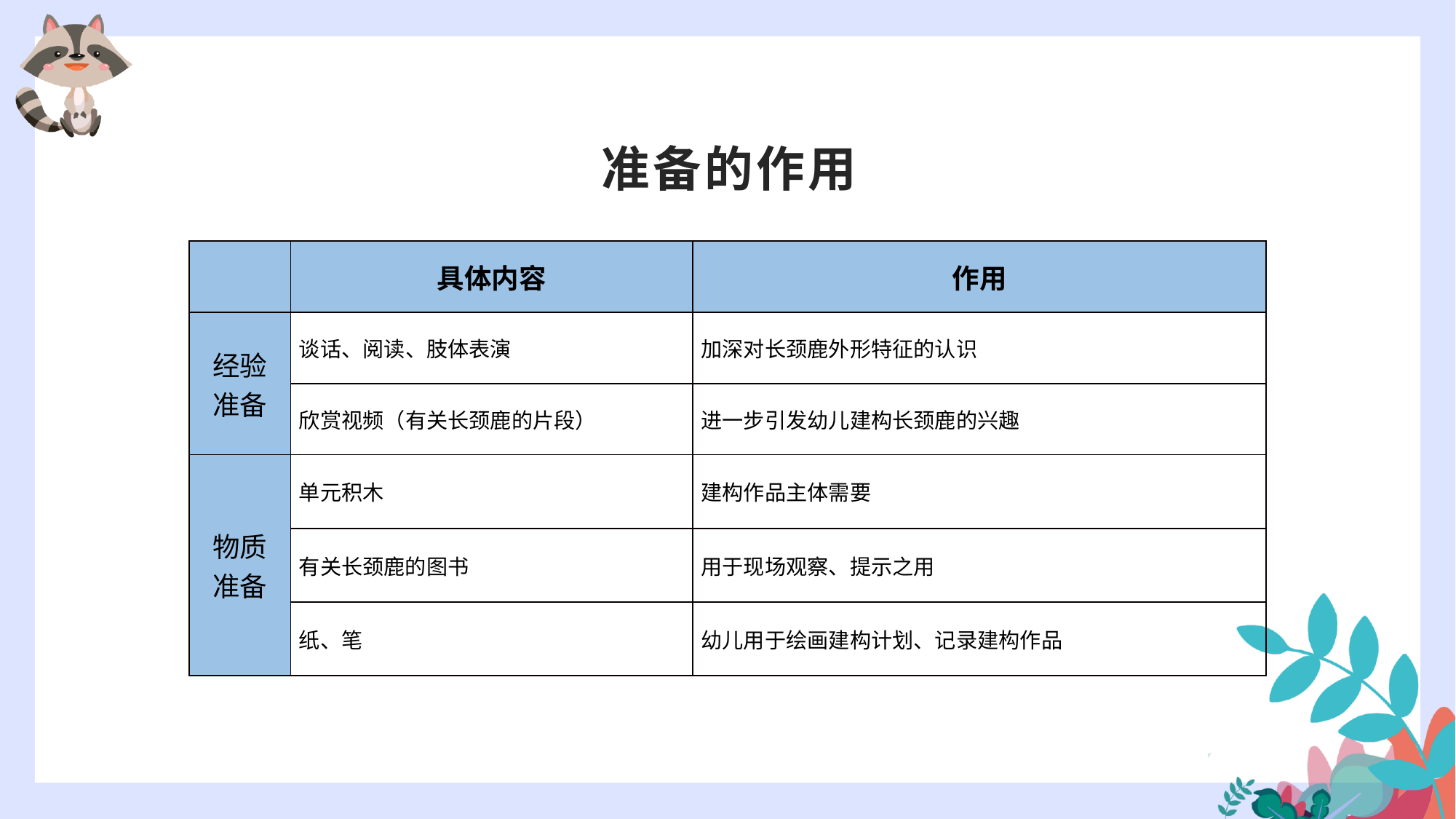

# 准备的作用
|  | 具体内容 | 作用 |
| --- | --- | --- |
| 经验 准备 | 谈话、阅读、肢体表演 | 加深对长颈鹿外形特征的认识 |
|  | 欣赏视频（有关长颈鹿的片段） | 进一步引发幼儿建构长颈鹿的兴趣 |
| 物质 准备 | 单元积木 | 建构作品主体需要 |
|  | 有关长颈鹿的图书 | 用于现场观察、提示之用 |
|  | 纸、笔 | 幼儿用于绘画建构计划、记录建构作品 |